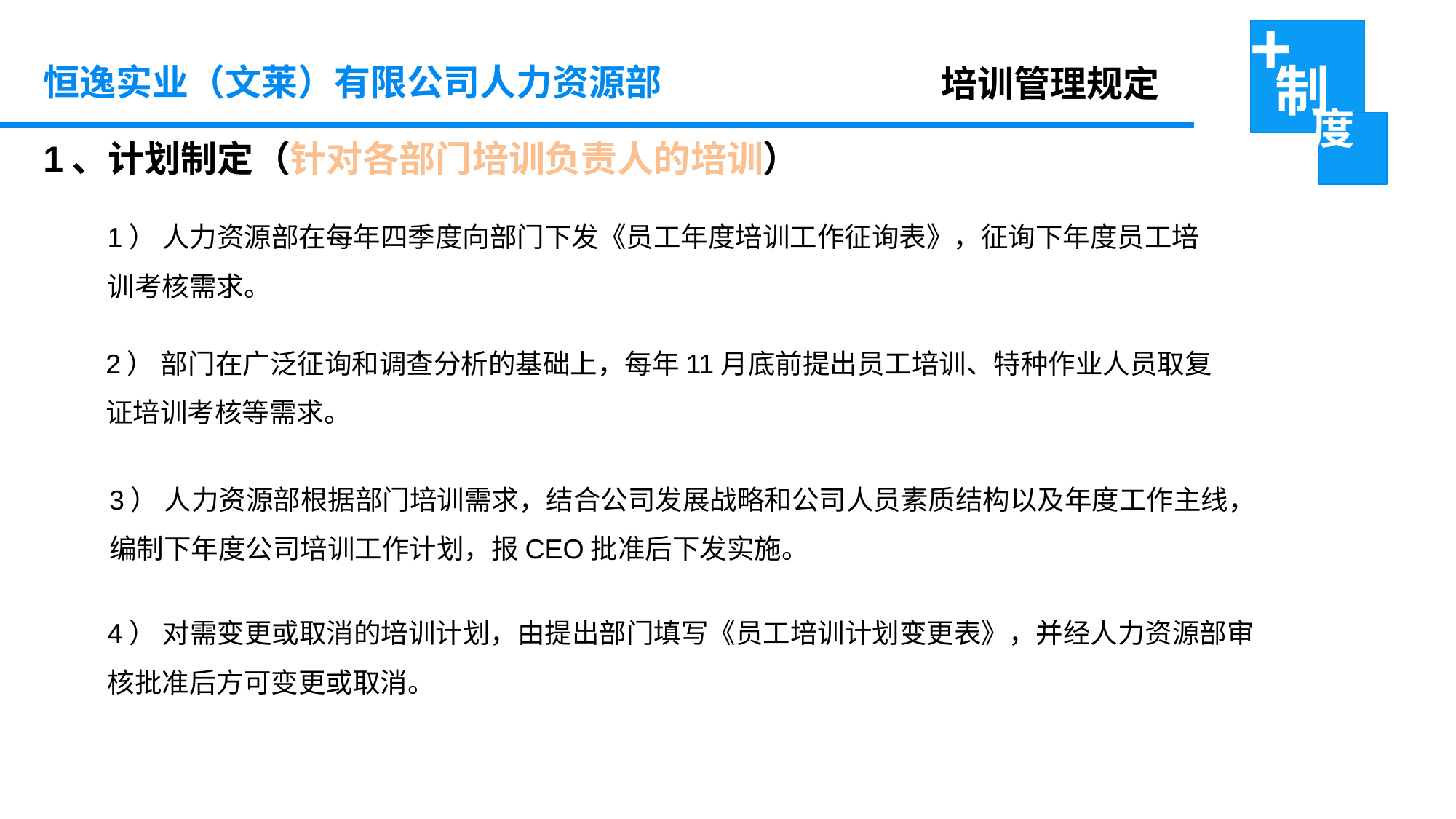

恒逸实业（文莱）有限公司人力资源部
培训管理规定
1、计划制定（针对各部门培训负责人的培训）
1） 人力资源部在每年四季度向部门下发《员工年度培训工作征询表》，征询下年度员工培训考核需求。
2） 部门在广泛征询和调查分析的基础上，每年11月底前提出员工培训、特种作业人员取复证培训考核等需求。

3） 人力资源部根据部门培训需求，结合公司发展战略和公司人员素质结构以及年度工作主线，编制下年度公司培训工作计划，报CEO批准后下发实施。
4） 对需变更或取消的培训计划，由提出部门填写《员工培训计划变更表》，并经人力资源部审核批准后方可变更或取消。